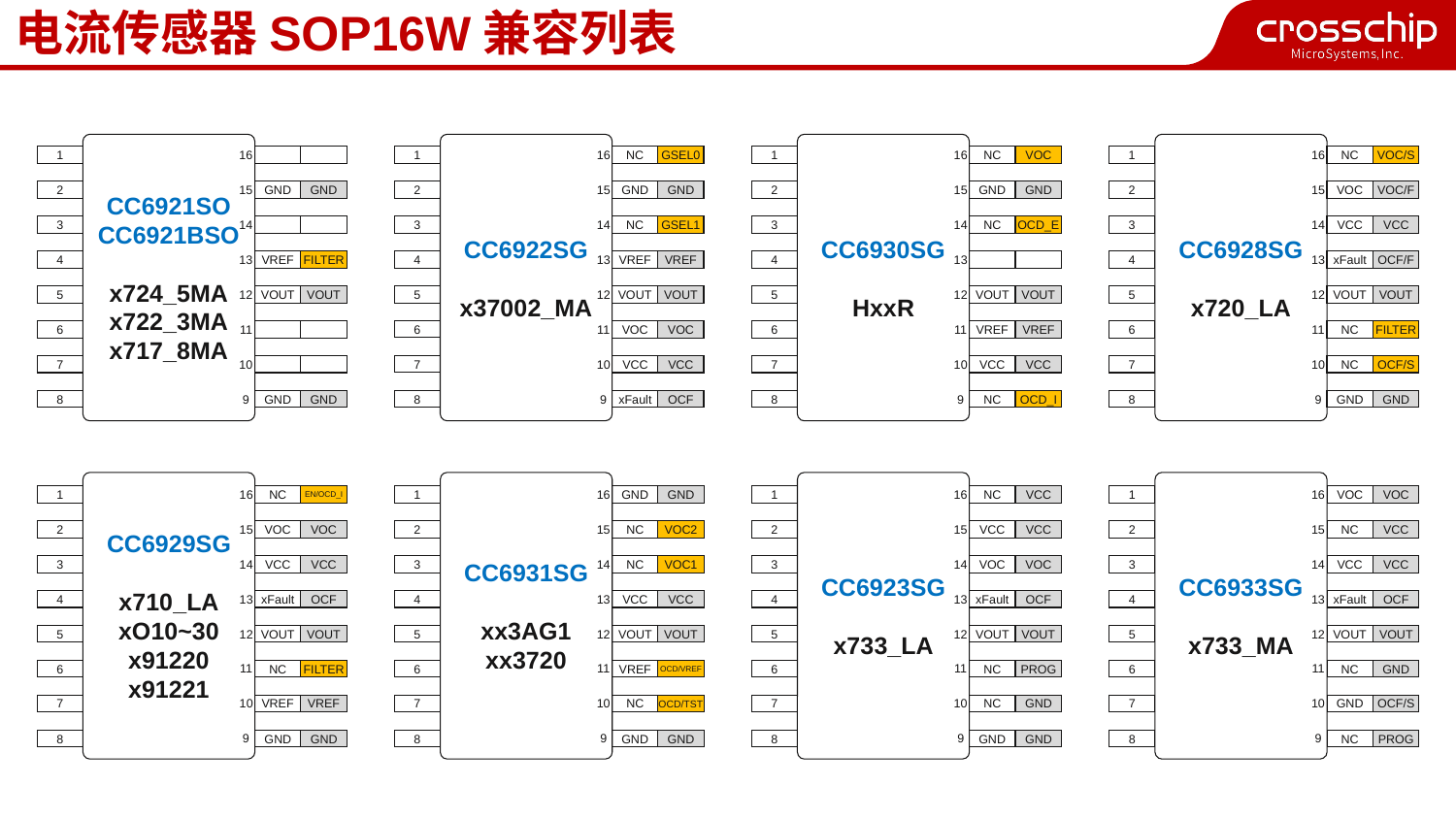

# 电流传感器SOP16W兼容列表
CC6921SO
CC6921BSO

x724_5MA
x722_3MA
x717_8MA
1
16

15
2
GND
GND
14
3

13
4
VREF
FILTER
12
5
VOUT
VOUT
11
6

10
7

8
9
GND
GND
CC6922SG

x37002_MA
1
16
NC
GSEL0
2
15
GND
GND
3
14
NC
GSEL1
4
13
VREF
VREF
5
12
VOUT
VOUT
6
11
VOC
VOC
7
10
VCC
VCC
8
9
xFault
OCF
CC6930SG

HxxR
1
16
NC
VOC
15
2
GND
GND
14
3
NC
OCD_E
13
4

12
5
VOUT
VOUT
11
6
VREF
VREF
10
7
VCC
VCC
9
8
NC
OCD_I
CC6928SG

x720_LA
1
16
NC
VOC/S
15
2
VOC
VOC/F
14
3
VCC
VCC
13
4
xFault
OCF/F
12
5
VOUT
VOUT
11
6
NC
FILTER
10
7
NC
OCF/S
9
8
GND
GND
CC6929SG

x710_LA
xO10~30
x91220
x91221
1
16
NC
EN/OCD_I
15
2
VOC
VOC
14
3
VCC
VCC
13
4
xFault
OCF
12
5
VOUT
VOUT
11
6
NC
FILTER
10
7
VREF
VREF
9
8
GND
GND
CC6931SG

xx3AG1
xx3720
1
16
GND
GND
15
2
NC
VOC2
14
3
NC
VOC1
13
4
VCC
VCC
12
5
VOUT
VOUT
11
6
VREF
OCD/VREF
10
7
NC
OCD/TST
9
8
GND
GND
CC6923SG

x733_LA
1
16
NC
VCC
15
2
VCC
VCC
14
3
VOC
VOC
13
4
xFault
OCF
12
5
VOUT
VOUT
11
6
NC
PROG
10
7
NC
GND
9
8
GND
GND
CC6933SG

x733_MA
1
16
VOC
VOC
15
2
NC
VCC
14
3
VCC
VCC
13
4
xFault
OCF
12
5
VOUT
VOUT
11
6
NC
GND
10
7
GND
OCF/S
9
8
NC
PROG